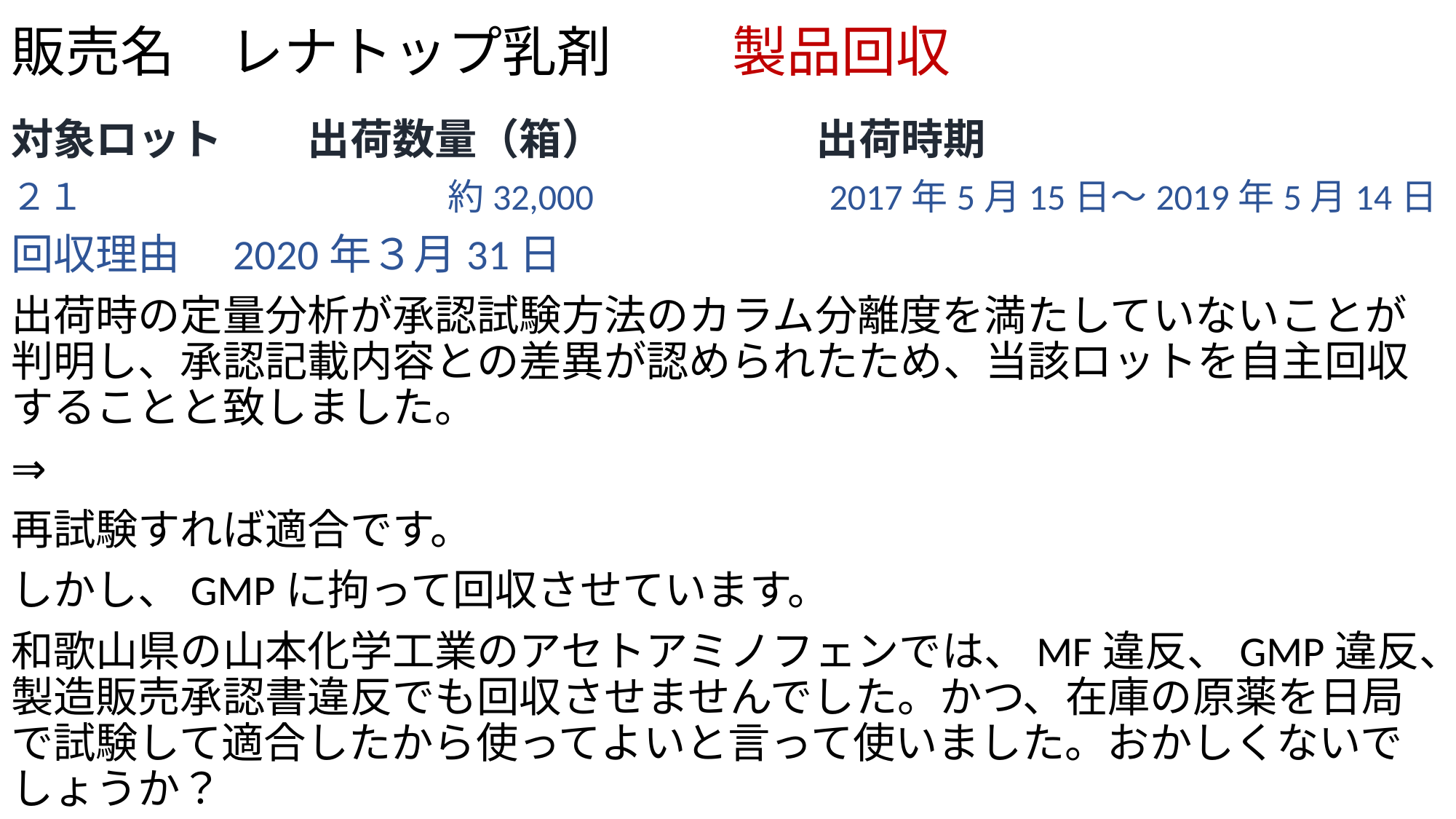

# 販売名　レナトップ乳剤 　　製品回収
対象ロット　　出荷数量（箱）　　　　　出荷時期
２１　　　　　　　　　　約32,000　　　　　　2017年5月15日～2019年5月14日
回収理由　2020年３月31日
出荷時の定量分析が承認試験方法のカラム分離度を満たしていないことが判明し、承認記載内容との差異が認められたため、当該ロットを自主回収することと致しました。
⇒
再試験すれば適合です。
しかし、GMPに拘って回収させています。
和歌山県の山本化学工業のアセトアミノフェンでは、MF違反、GMP違反、製造販売承認書違反でも回収させませんでした。かつ、在庫の原薬を日局で試験して適合したから使ってよいと言って使いました。おかしくないでしょうか？